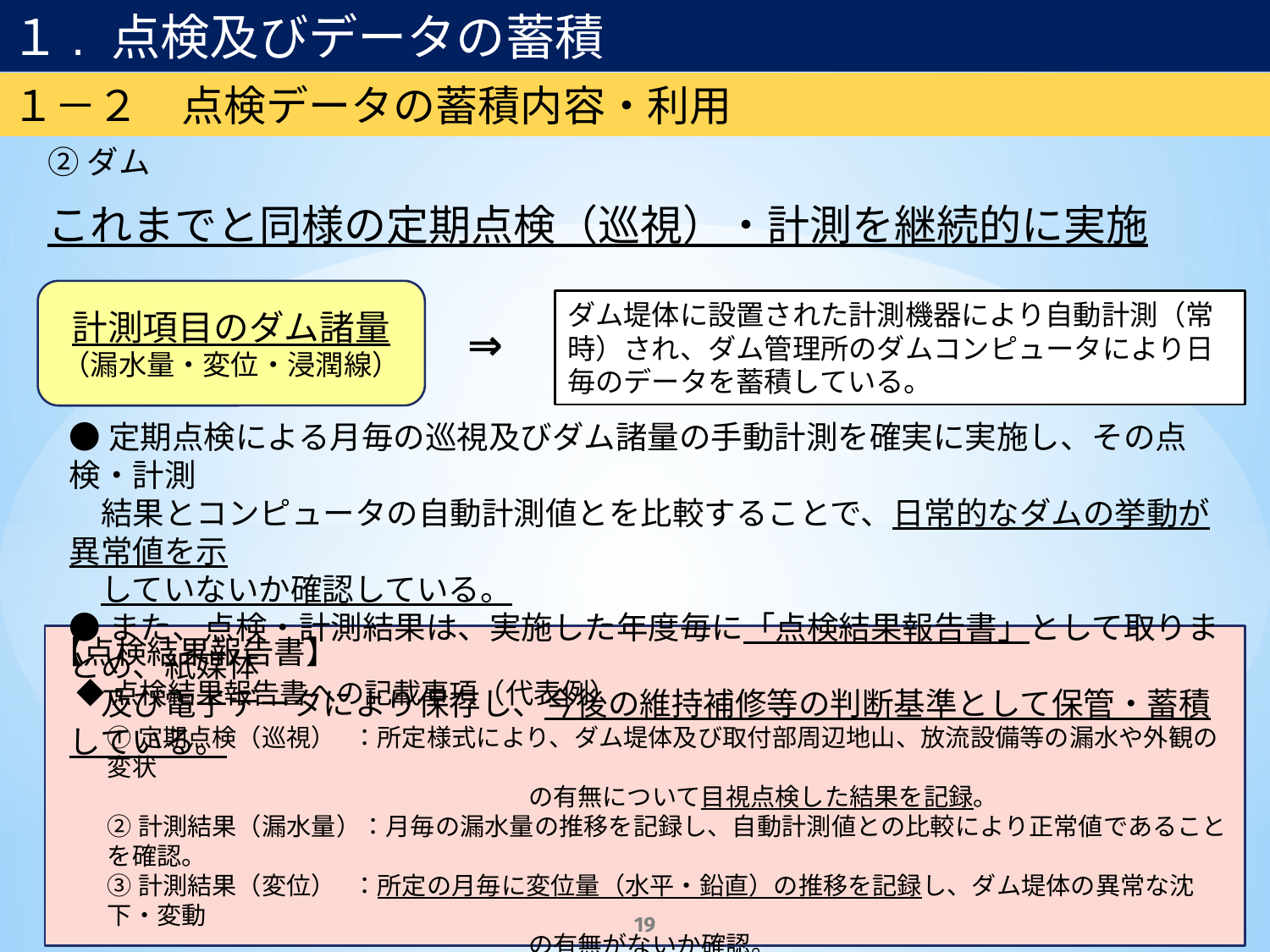

１. 点検及びデータの蓄積
１－２　点検データの蓄積内容・利用
②ダム
これまでと同様の定期点検（巡視）・計測を継続的に実施
計測項目のダム諸量
（漏水量・変位・浸潤線）
ダム堤体に設置された計測機器により自動計測（常時）され、ダム管理所のダムコンピュータにより日毎のデータを蓄積している。
⇒
●定期点検による月毎の巡視及びダム諸量の手動計測を確実に実施し、その点検・計測
　結果とコンピュータの自動計測値とを比較することで、日常的なダムの挙動が異常値を示
　していないか確認している。
●また、点検・計測結果は、実施した年度毎に「点検結果報告書」として取りまとめ、紙媒体
　及び電子データにより保存し、今後の維持補修等の判断基準として保管・蓄積している。

【点検結果報告書】
◆点検結果報告書への記載事項（代表例）
①定期点検（巡視）   ：所定様式により、ダム堤体及び取付部周辺地山、放流設備等の漏水や外観の変状
　　　　　　　　　　　　　　　　　の有無について目視点検した結果を記録。
②計測結果（漏水量）：月毎の漏水量の推移を記録し、自動計測値との比較により正常値であることを確認。
③計測結果（変位）   ：所定の月毎に変位量（水平・鉛直）の推移を記録し、ダム堤体の異常な沈下・変動
　　　　　　　　　　　　　　　　　の有無がないか確認。
④計測結果（浸潤線）：所定の月毎に堤内水位の推移を記録し、自動計測値との比較により正常値であること
　　　　　　　　　　　　　　　　　を確認。
19